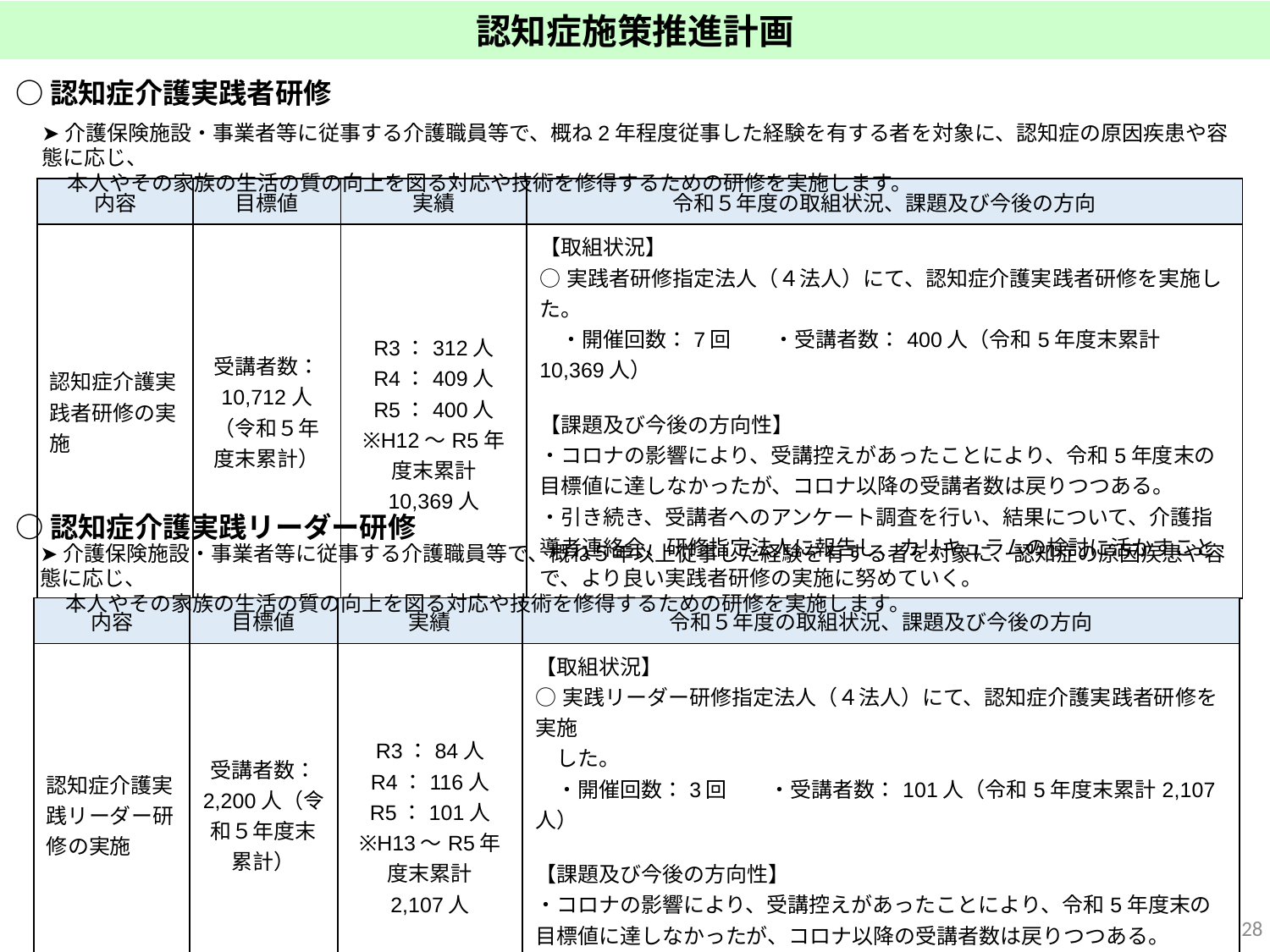

認知症施策推進計画
○認知症介護実践者研修
➤介護保険施設・事業者等に従事する介護職員等で、概ね2年程度従事した経験を有する者を対象に、認知症の原因疾患や容態に応じ、
　 本人やその家族の生活の質の向上を図る対応や技術を修得するための研修を実施します。
| 内容 | 目標値 | 実績 | 令和５年度の取組状況、課題及び今後の方向 |
| --- | --- | --- | --- |
| 認知症介護実践者研修の実施 | 受講者数： 10,712人（令和５年度末累計） | R3：312人 R4：409人 R5：400人 ※H12～R5年度末累計 10,369人 | 【取組状況】 ○実践者研修指定法人（４法人）にて、認知症介護実践者研修を実施した。 　・開催回数：7回　　・受講者数：400人（令和5年度末累計10,369人） 【課題及び今後の方向性】 ・コロナの影響により、受講控えがあったことにより、令和5年度末の目標値に達しなかったが、コロナ以降の受講者数は戻りつつある。 ・引き続き、受講者へのアンケート調査を行い、結果について、介護指導者連絡会、研修指定法人に報告し、カリキュラムの検討に活かすことで、より良い実践者研修の実施に努めていく。 |
○認知症介護実践リーダー研修
➤介護保険施設・事業者等に従事する介護職員等で、概ね５年以上従事した経験を有する者を対象に、認知症の原因疾患や容態に応じ、
　 本人やその家族の生活の質の向上を図る対応や技術を修得するための研修を実施します。
| 内容 | 目標値 | 実績 | 令和５年度の取組状況、課題及び今後の方向 |
| --- | --- | --- | --- |
| 認知症介護実践リーダー研修の実施 | 受講者数： 2,200人（令和５年度末累計） | R3：84人 R4：116人 R5：101人 ※H13～R5年度末累計 2,107人 | 【取組状況】 ○実践リーダー研修指定法人（４法人）にて、認知症介護実践者研修を実施 　した。 　・開催回数：3回　　・受講者数：101人（令和5年度末累計2,107人） 【課題及び今後の方向性】 ・コロナの影響により、受講控えがあったことにより、令和5年度末の目標値に達しなかったが、コロナ以降の受講者数は戻りつつある。 ・引き続き、受講者へのアンケート調査を行い、結果について、介護指導者連絡会、研修指定法人に報告し、カリキュラムの検討に活かすことで、より良い実践者研修の実施に努めていく。 |
28